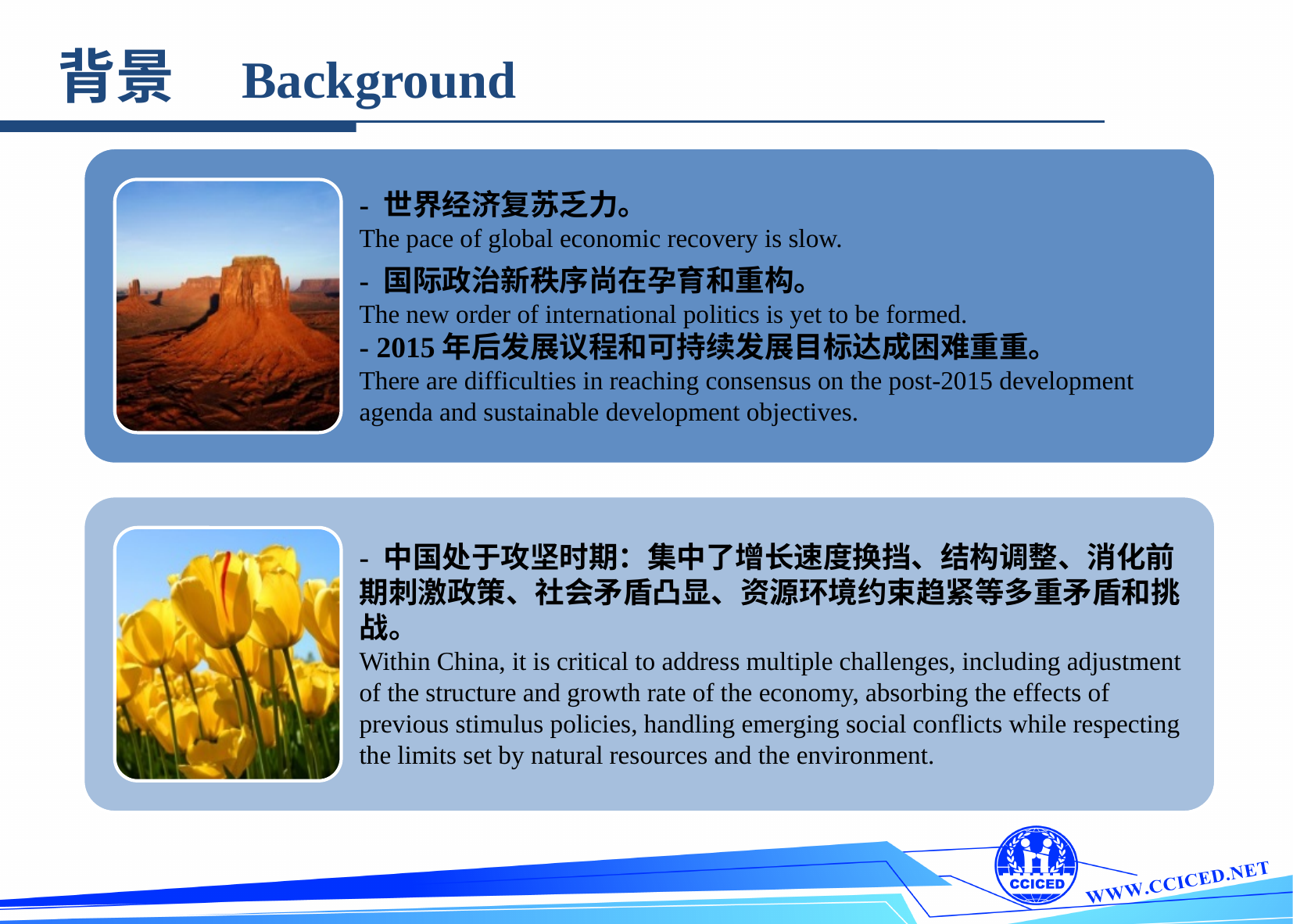

背景    Background
- 世界经济复苏乏力。
The pace of global economic recovery is slow.
- 国际政治新秩序尚在孕育和重构。
The new order of international politics is yet to be formed.
- 2015年后发展议程和可持续发展目标达成困难重重。
There are difficulties in reaching consensus on the post-2015 development agenda and sustainable development objectives.
- 中国处于攻坚时期：集中了增长速度换挡、结构调整、消化前期刺激政策、社会矛盾凸显、资源环境约束趋紧等多重矛盾和挑战。
Within China, it is critical to address multiple challenges, including adjustment of the structure and growth rate of the economy, absorbing the effects of previous stimulus policies, handling emerging social conflicts while respecting the limits set by natural resources and the environment.